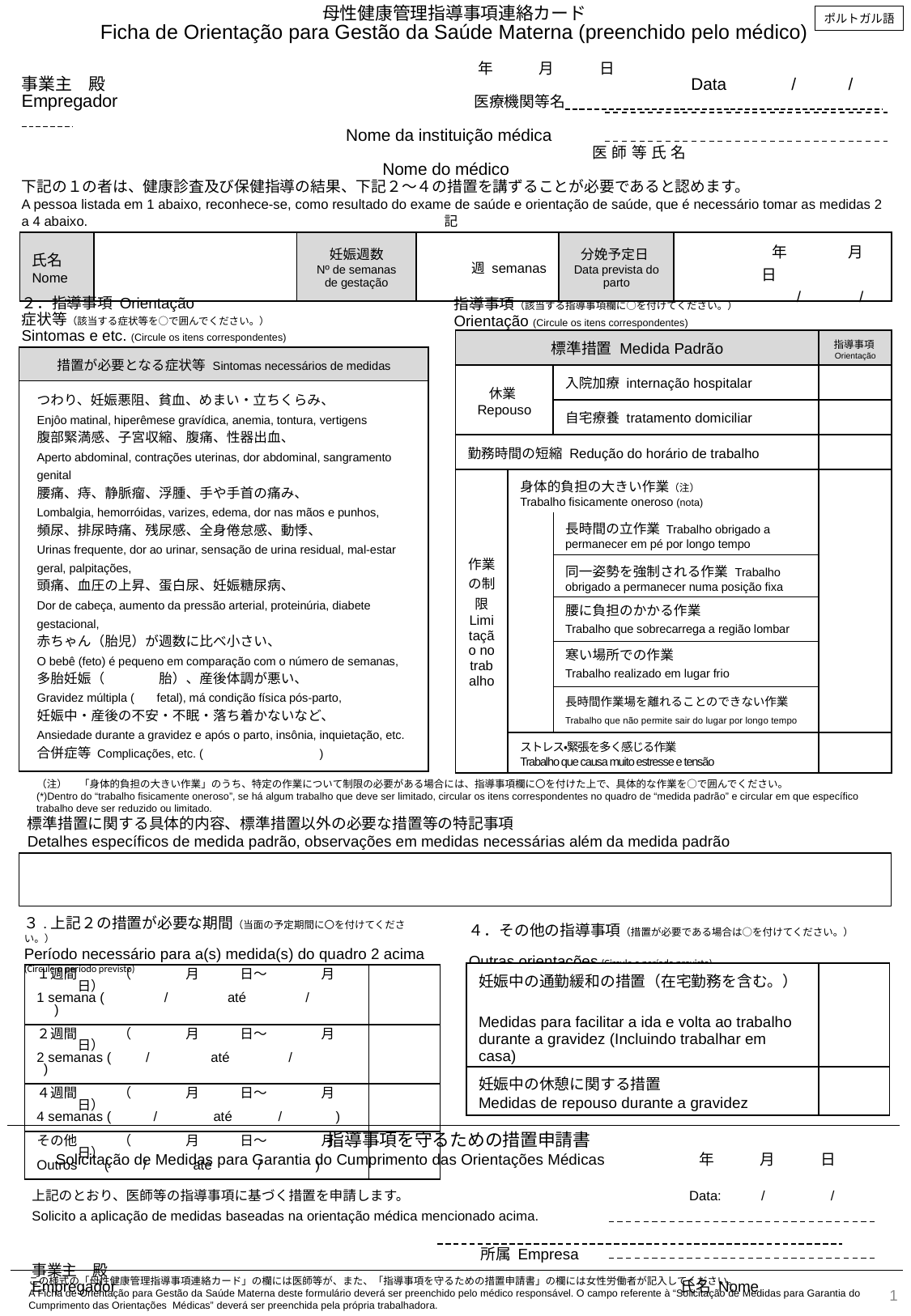

母性健康管理指導事項連絡カード
Ficha de Orientação para Gestão da Saúde Materna (preenchido pelo médico)
　　　　　　　　　　　　　　　　　　　　　　　　　　　　　　　　　　　　　　　　　　　　　　　　　　　　　　　　　　　　　　　　年　　　月　　　日
事業主　殿        　                         　　　　　　　　　　　　                                               Data       　  /     　 /
Empregador　　　　                                         　　　　  　 医療機関等名
                                                     　　　　　　   Nome da instituição médica
　　　　　　　　　　　　　　　　　　　　　　　　　  医師等氏名
                                                                                　　   Nome do médico
下記の１の者は、健康診査及び保健指導の結果、下記２～４の措置を講ずることが必要であると認めます。
A pessoa listada em 1 abaixo, reconhece-se, como resultado do exame de saúde e orientação de saúde, que é necessário tomar as medidas 2 a 4 abaixo.                                                                     　　                    記
Notas
１．氏名　等 Nome etc.
ポルトガル語
| 氏名Nome |  | 妊娠週数 Nº de semanas de gestação | 週 semanas | 分娩予定日Data prevista do parto | 年　　　　月　　　　日 　　　 　　　　　　　/ 　 / |
| --- | --- | --- | --- | --- | --- |
２．指導事項 Orientação
指導事項（該当する指導事項欄に○を付けてください。）
Orientação (Circule os itens correspondentes)
症状等（該当する症状等を○で囲んでください。）
Sintomas e etc. (Circule os itens correspondentes)
| 標準措置 Medida Padrão |  |  | 指導事項Orientação |
| --- | --- | --- | --- |
| 休業Repouso | 入院加療 | 入院加療 internação hospitalar |  |
|  | 自宅療養 | 自宅療養 tratamento domiciliar |  |
| 勤務時間の短縮 Redução do horário de trabalho |  |  |  |
| 作業の制限 Limitação no trabalho | 身体的負担の大きい作業（注） Trabalho fisicamente oneroso (nota) |  |  |
|  |  | 長時間の立作業 Trabalho obrigado a permanecer em pé por longo tempo |  |
|  |  | 同一姿勢を強制される作業 Trabalho obrigado a permanecer numa posição fixa |  |
|  |  | 腰に負担のかかる作業 Trabalho que sobrecarrega a região lombar |  |
|  |  | 寒い場所での作業 Trabalho realizado em lugar frio |  |
|  |  | 長時間作業場を離れることのできない作業 Trabalho que não permite sair do lugar por longo tempo |  |
|  | ストレス・緊張を多く感じる作業 Trabalho que causa muito estresse e tensão |  |  |
| 措置が必要となる症状等 Sintomas necessários de medidas |
| --- |
|  |
つわり、妊娠悪阻、貧血、めまい・立ちくらみ、
Enjôo matinal, hiperêmese gravídica, anemia, tontura, vertigens
腹部緊満感、子宮収縮、腹痛、性器出血、
Aperto abdominal, contrações uterinas, dor abdominal, sangramento genital
腰痛、痔、静脈瘤、浮腫、手や手首の痛み、
Lombalgia, hemorróidas, varizes, edema, dor nas mãos e punhos,
頻尿、排尿時痛、残尿感、全身倦怠感、動悸、
Urinas frequente, dor ao urinar, sensação de urina residual, mal-estar geral, palpitações,
頭痛、血圧の上昇、蛋白尿、妊娠糖尿病、
Dor de cabeça, aumento da pressão arterial, proteinúria, diabete gestacional,
赤ちゃん（胎児）が週数に比べ小さい、
O bebê (feto) é pequeno em comparação com o número de semanas,
多胎妊娠（　　　　胎）、産後体調が悪い、
Gravidez múltipla (       fetal), má condição física pós-parto,
妊娠中・産後の不安・不眠・落ち着かないなど、
Ansiedade durante a gravidez e após o parto, insônia, inquietação, etc.
合併症等 Complicações, etc. (                                    )
（注）　 「身体的負担の大きい作業」のうち、特定の作業について制限の必要がある場合には、指導事項欄に〇を付けた上で、具体的な作業を○で囲んでください。
(*)Dentro do “trabalho fisicamente oneroso”, se há algum trabalho que deve ser limitado, circular os itens correspondentes no quadro de “medida padrão” e circular em que específico trabalho deve ser reduzido ou limitado.
標準措置に関する具体的内容、標準措置以外の必要な措置等の特記事項
Detalhes específicos de medida padrão, observações em medidas necessárias além da medida padrão

３.上記２の措置が必要な期間（当面の予定期間に〇を付けてください。）
Período necessário para a(s) medida(s) do quadro 2 acima (Circule o período previsto)
４．その他の指導事項（措置が必要である場合は○を付けてください。）
Outras orientações (Circule o período previsto)
| 妊娠中の通勤緩和の措置（在宅勤務を含む。）　 Medidas para facilitar a ida e volta ao trabalho durante a gravidez (Incluindo trabalhar em casa) |  |
| --- | --- |
| 妊娠中の休憩に関する措置 Medidas de repouso durante a gravidez |  |
| １週間　　　（　　　　月　　　日～　　　　月　　　　日） 1 semana (　　　 / 　　 até 　　 / 　) |  |
| --- | --- |
| ２週間　　　（　　　　月　　　日～　　　　月　　　　日） 2 semanas ( / 　　até 　/ 　　　 ) |  |
| ４週間　　　（　　　　月　　　日～　　　　月　　　　日） 4 semanas ( 　 / 　　 até / ) |  |
| その他　　　（　　　　月　　　日～　　　　月　　　　日） Outros ( / até / ) |  |
指導事項を守るための措置申請書
  Solicitação de Medidas para Garantia do Cumprimento das Orientações Médicas　　　　　　年　　　月　　　日
上記のとおり、医師等の指導事項に基づく措置を申請します。                                                                                           Data:  　    /    　 　　/
Solicito a aplicação de medidas baseadas na orientação médica mencionado acima.
                                                                                              　　　　　　　　所属 Empresa
事業主　殿
Empregador　　　　　　　　　　　　　　　　　　　　　　　　　　                   氏名 Nome
1
この様式の「母性健康管理指導事項連絡カード」の欄には医師等が、また、「指導事項を守るための措置申請書」の欄には女性労働者が記入してください。
A Ficha de Orientação para Gestão da Saúde Materna deste formulário deverá ser preenchido pelo médico responsável. O campo referente à “Solicitação de Medidas para Garantia do Cumprimento das Orientações  Médicas” deverá ser preenchida pela própria trabalhadora.